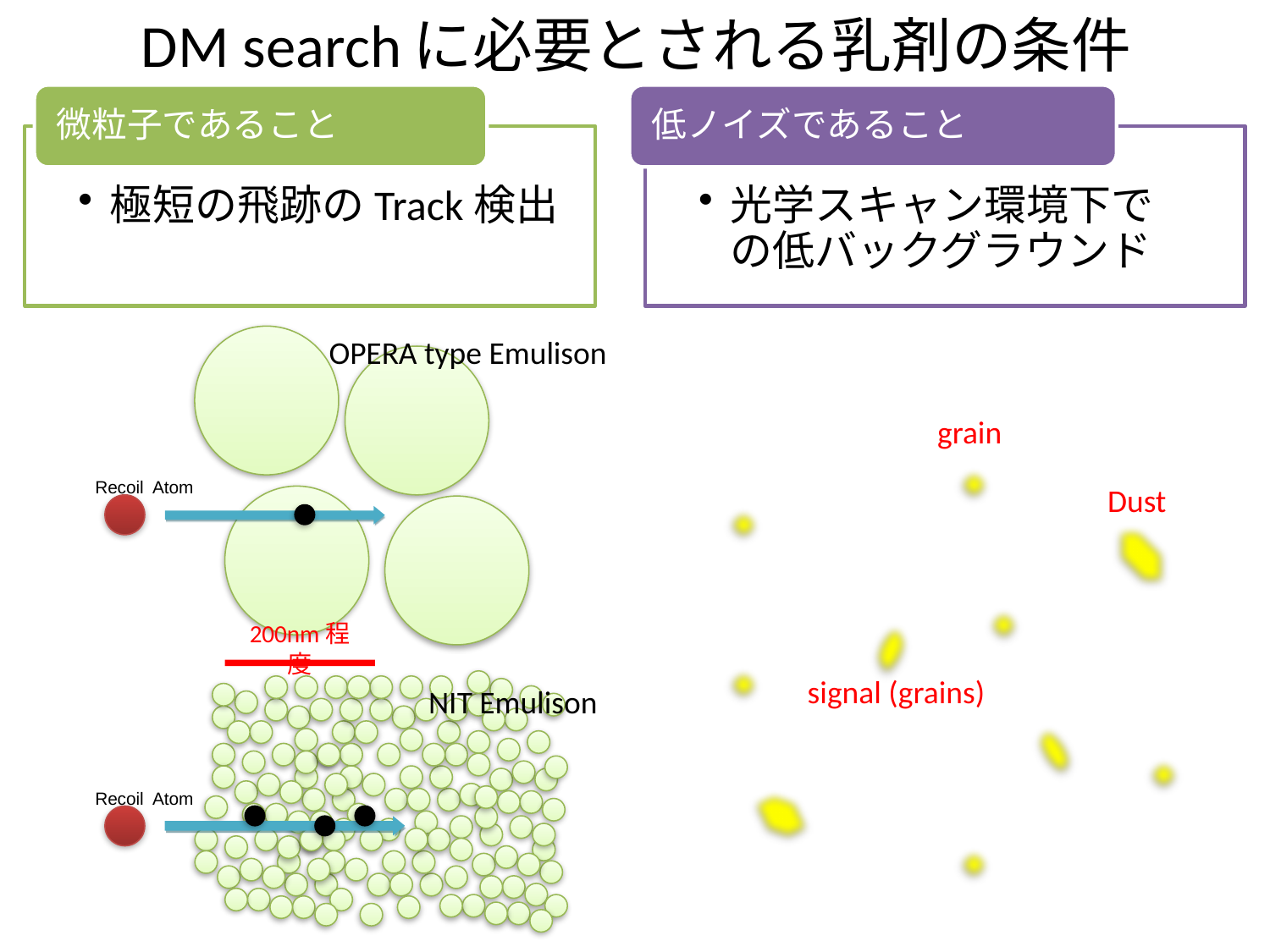

# DM searchに必要とされる乳剤の条件

微粒子であること

低ノイズであること

極短の飛跡のTrack検出

光学スキャン環境下での低バックグラウンド

OPERA type Emulison
grain

Recoil  Atom
Dust

200nm程度

signal (grains)

NIT Emulison

Recoil  Atom